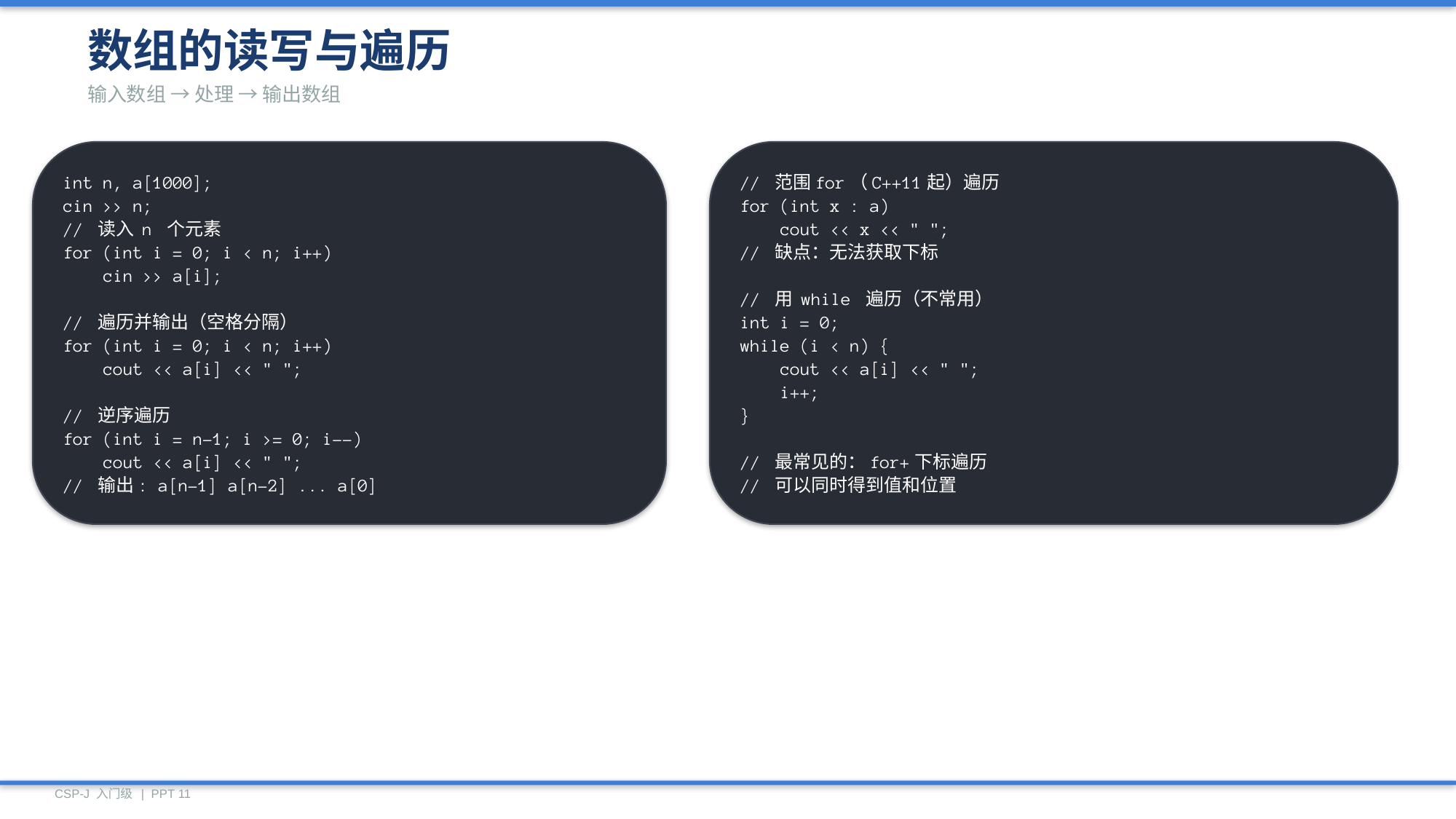

数组的读写与遍历
输入数组 → 处理 → 输出数组
int n, a[1000];
cin >> n;
// 读入 n 个元素
for (int i = 0; i < n; i++)
    cin >> a[i];

// 遍历并输出（空格分隔）
for (int i = 0; i < n; i++)
    cout << a[i] << " ";

// 逆序遍历
for (int i = n-1; i >= 0; i--)
    cout << a[i] << " ";
// 输出: a[n-1] a[n-2] ... a[0]
// 范围for（C++11起）遍历
for (int x : a)
    cout << x << " ";
// 缺点：无法获取下标

// 用 while 遍历（不常用）
int i = 0;
while (i < n) {
    cout << a[i] << " ";
    i++;
}

// 最常见的：for+下标遍历
// 可以同时得到值和位置

CSP-J 入门级  |  PPT 11